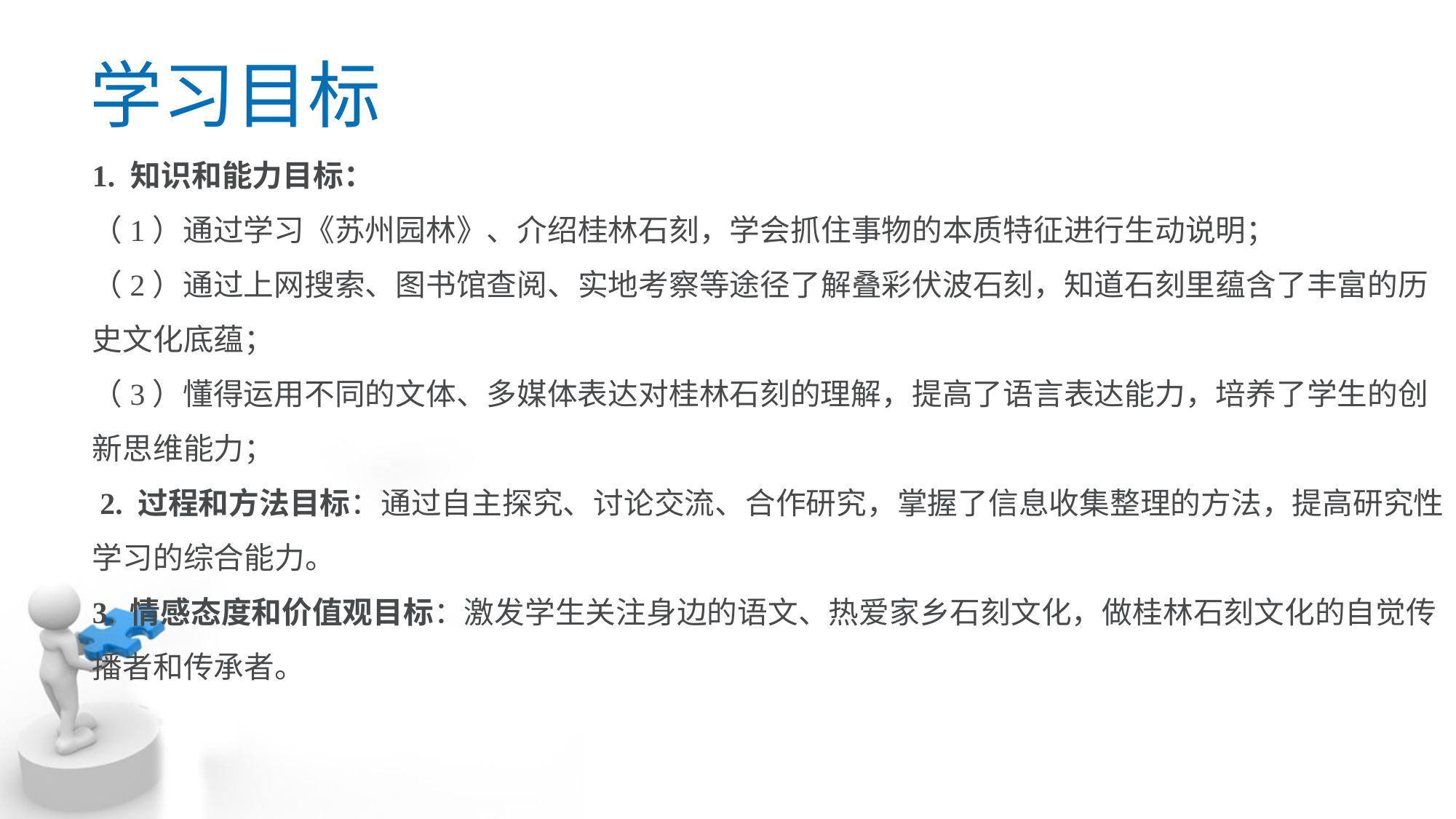

学习目标
1. 知识和能力目标：
（1）通过学习《苏州园林》、介绍桂林石刻，学会抓住事物的本质特征进行生动说明；
（2）通过上网搜索、图书馆查阅、实地考察等途径了解叠彩伏波石刻，知道石刻里蕴含了丰富的历史文化底蕴；
（3）懂得运用不同的文体、多媒体表达对桂林石刻的理解，提高了语言表达能力，培养了学生的创新思维能力；
 2. 过程和方法目标：通过自主探究、讨论交流、合作研究，掌握了信息收集整理的方法，提高研究性学习的综合能力。
3. 情感态度和价值观目标：激发学生关注身边的语文、热爱家乡石刻文化，做桂林石刻文化的自觉传播者和传承者。